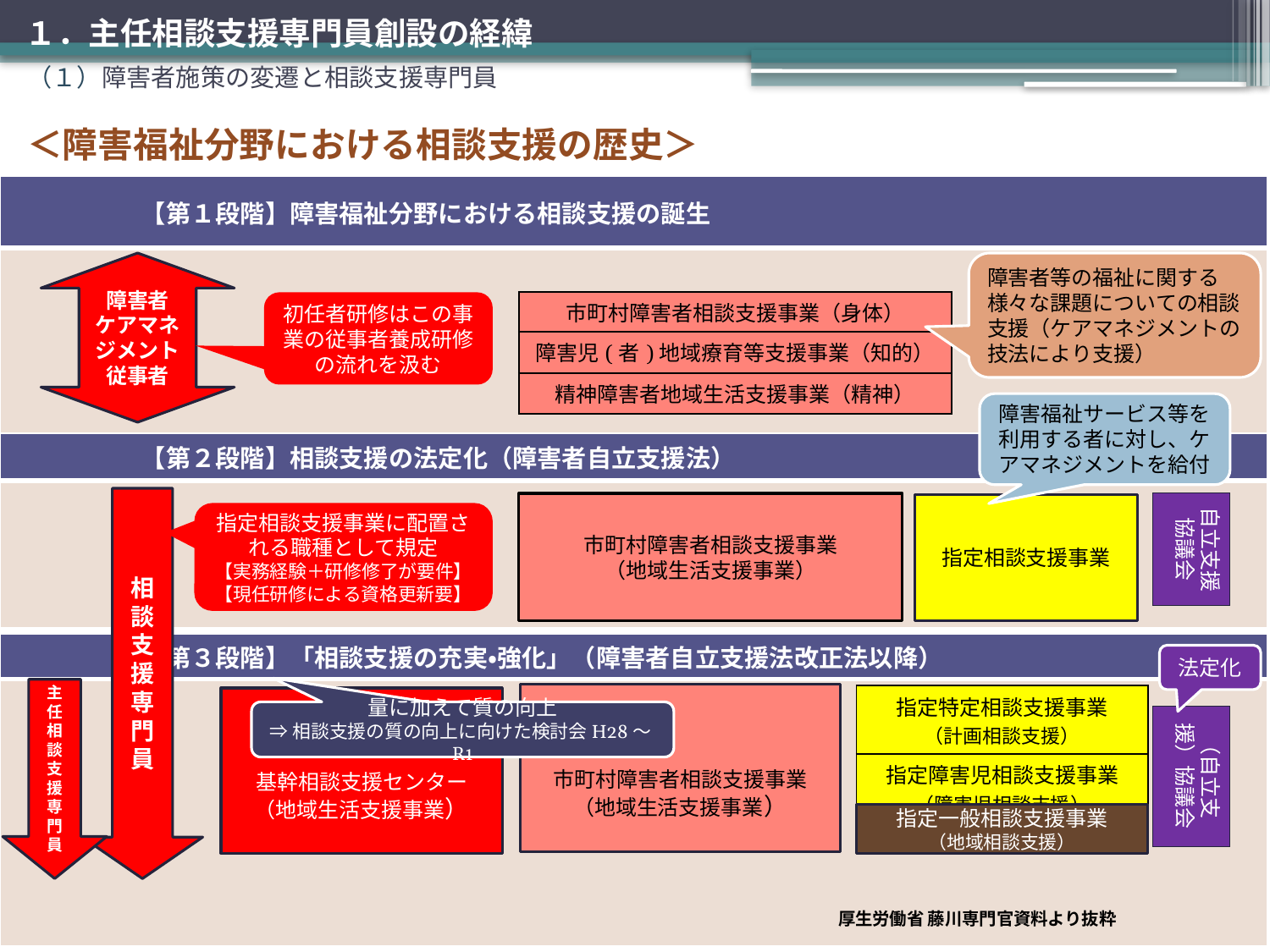

１．主任相談支援専門員創設の経緯
（１）障害者施策の変遷と相談支援専門員
＜障害福祉分野における相談支援の歴史＞
| 【第１段階】障害福祉分野における相談支援の誕生 |
| --- |
|  |
障害者等の福祉に関する様々な課題についての相談支援（ケアマネジメントの技法により支援）
障害者
ケアマネジメント従事者
| 市町村障害者相談支援事業（身体） |
| --- |
| 障害児(者)地域療育等支援事業（知的） |
| 精神障害者地域生活支援事業（精神） |
初任者研修はこの事業の従事者養成研修の流れを汲む
障害福祉サービス等を利用する者に対し、ケアマネジメントを給付
| 【第２段階】相談支援の法定化（障害者自立支援法） |
| --- |
|  |
相談支援専門員
自立支援協議会
市町村障害者相談支援事業
（地域生活支援事業）
指定相談支援事業
指定相談支援事業に配置される職種として規定
【実務経験＋研修修了が要件】
【現任研修による資格更新要】
| 【第３段階】「相談支援の充実・強化」（障害者自立支援法改正法以降） |
| --- |
|  |
法定化
主任相談支援専門員

市町村障害者相談支援事業
（地域生活支援事業）
| 指定特定相談支援事業 （計画相談支援） |
| --- |
| 指定障害児相談支援事業 （障害児相談支援） |

基幹相談支援センター
（地域生活支援事業）
量に加えて質の向上
⇒相談支援の質の向上に向けた検討会H28～R1
（自立支援）協議会
指定一般相談支援事業
（地域相談支援）
厚生労働省 藤川専門官資料より抜粋